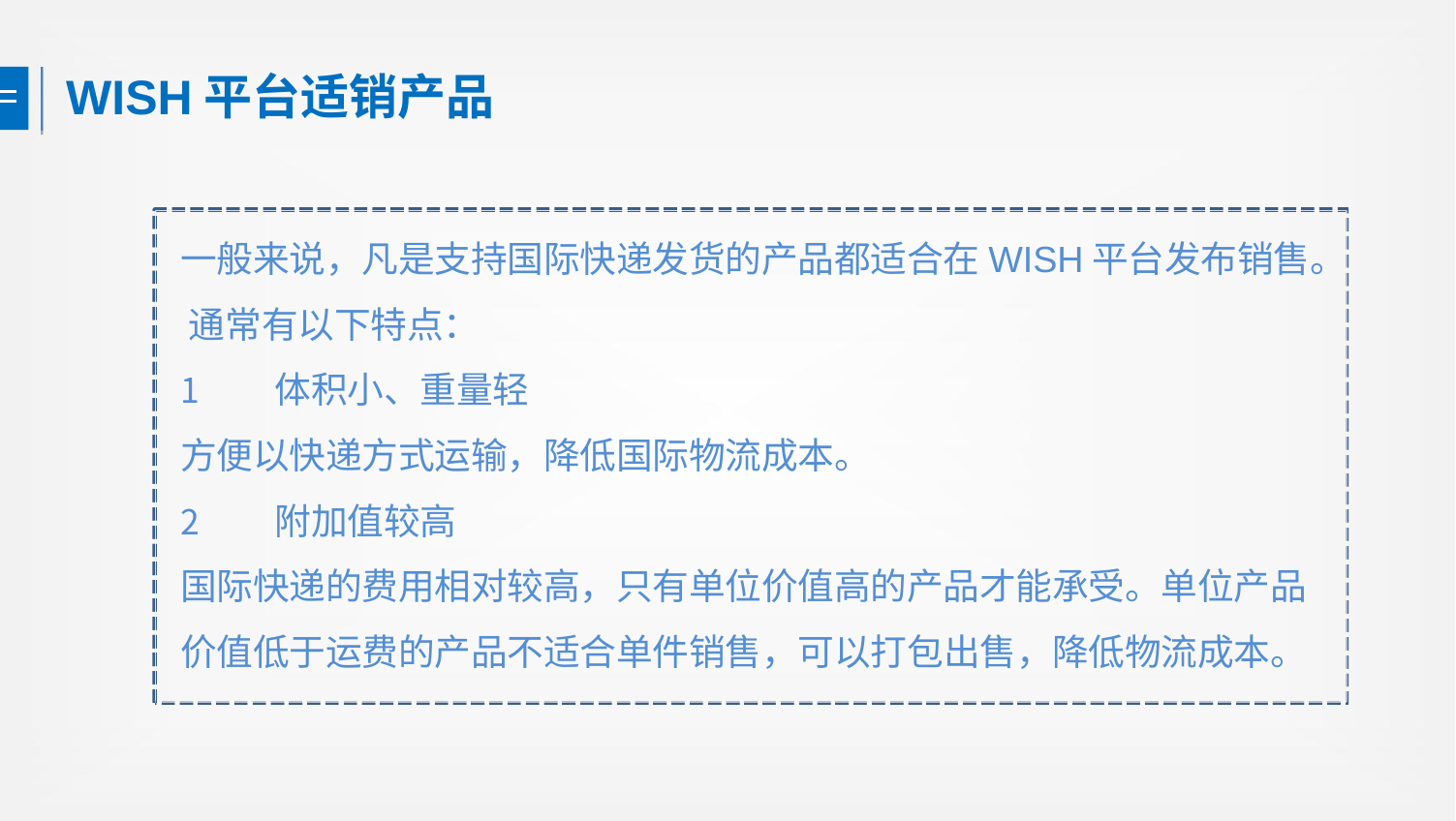

# WISH平台适销产品

一般来说，凡是支持国际快递发货的产品都适合在WISH平台发布销售。 通常有以下特点：
体积小、重量轻
方便以快递方式运输，降低国际物流成本。
附加值较高
国际快递的费用相对较高，只有单位价值高的产品才能承受。单位产品 价值低于运费的产品不适合单件销售，可以打包出售，降低物流成本。